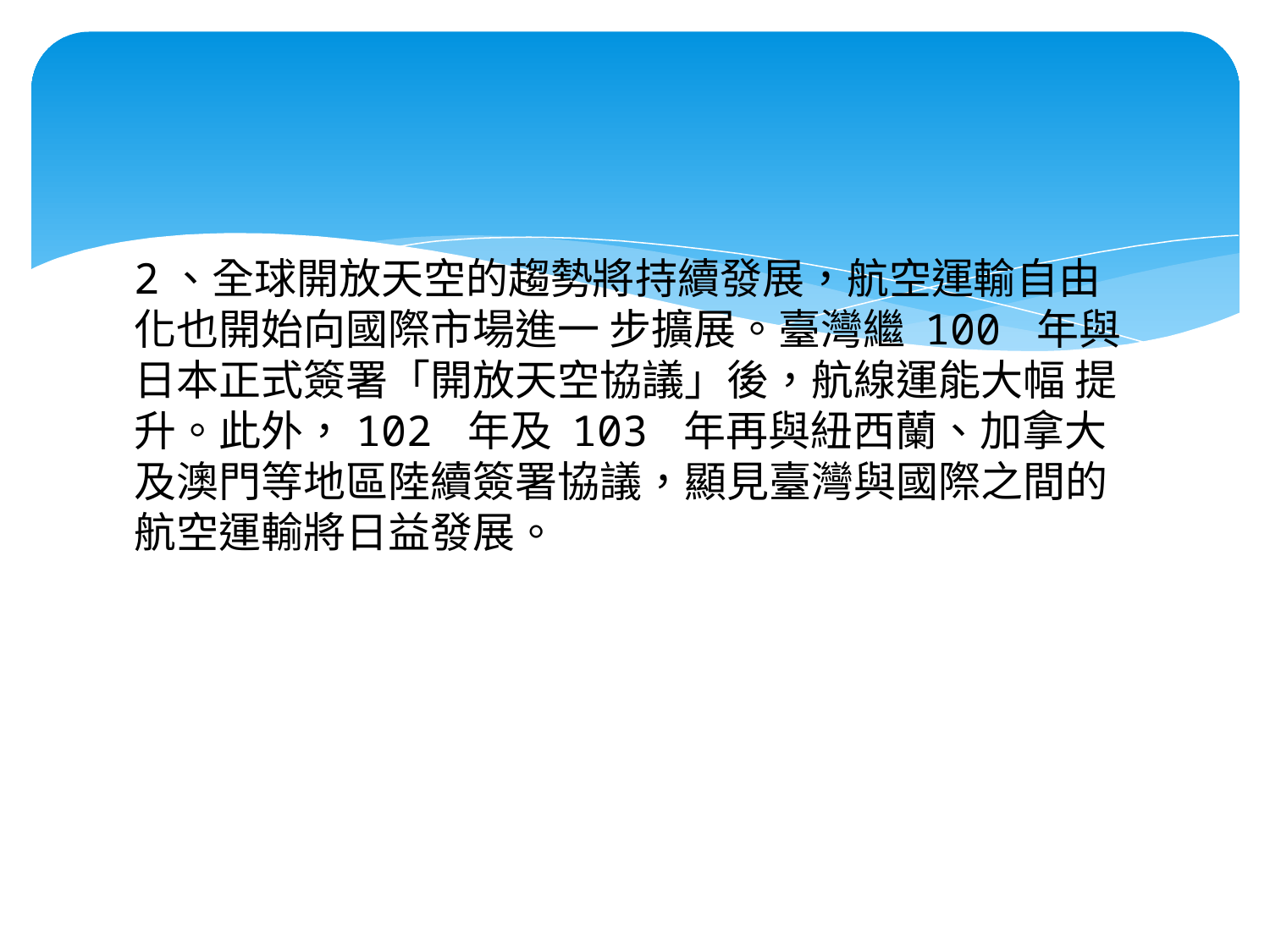

2、全球開放天空的趨勢將持續發展，航空運輸自由化也開始向國際市場進一 步擴展。臺灣繼 100 年與日本正式簽署「開放天空協議」後，航線運能大幅 提升。此外，102 年及 103 年再與紐西蘭、加拿大及澳門等地區陸續簽署協議，顯見臺灣與國際之間的航空運輸將日益發展。